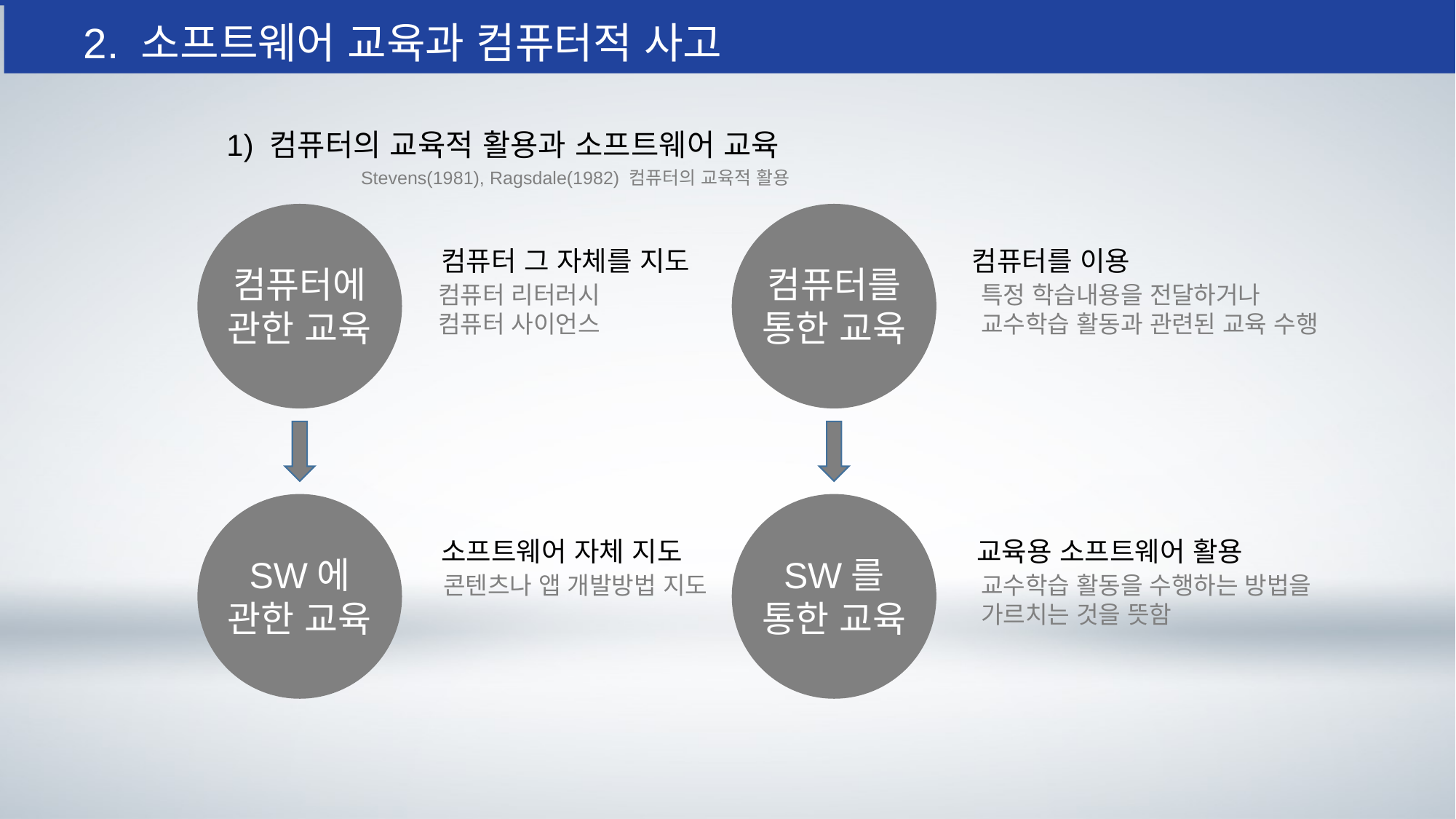

2. 소프트웨어 교육과 컴퓨터적 사고
1) 컴퓨터의 교육적 활용과 소프트웨어 교육
Stevens(1981), Ragsdale(1982) 컴퓨터의 교육적 활용

컴퓨터 그 자체를 지도
컴퓨터 리터러시
컴퓨터 사이언스
컴퓨터를 이용
특정 학습내용을 전달하거나
교수학습 활동과 관련된 교육 수행
컴퓨터에
관한 교육
컴퓨터를
통한 교육

소프트웨어 자체 지도
콘텐츠나 앱 개발방법 지도
교육용 소프트웨어 활용
교수학습 활동을 수행하는 방법을
가르치는 것을 뜻함
SW에
관한 교육
SW를
통한 교육